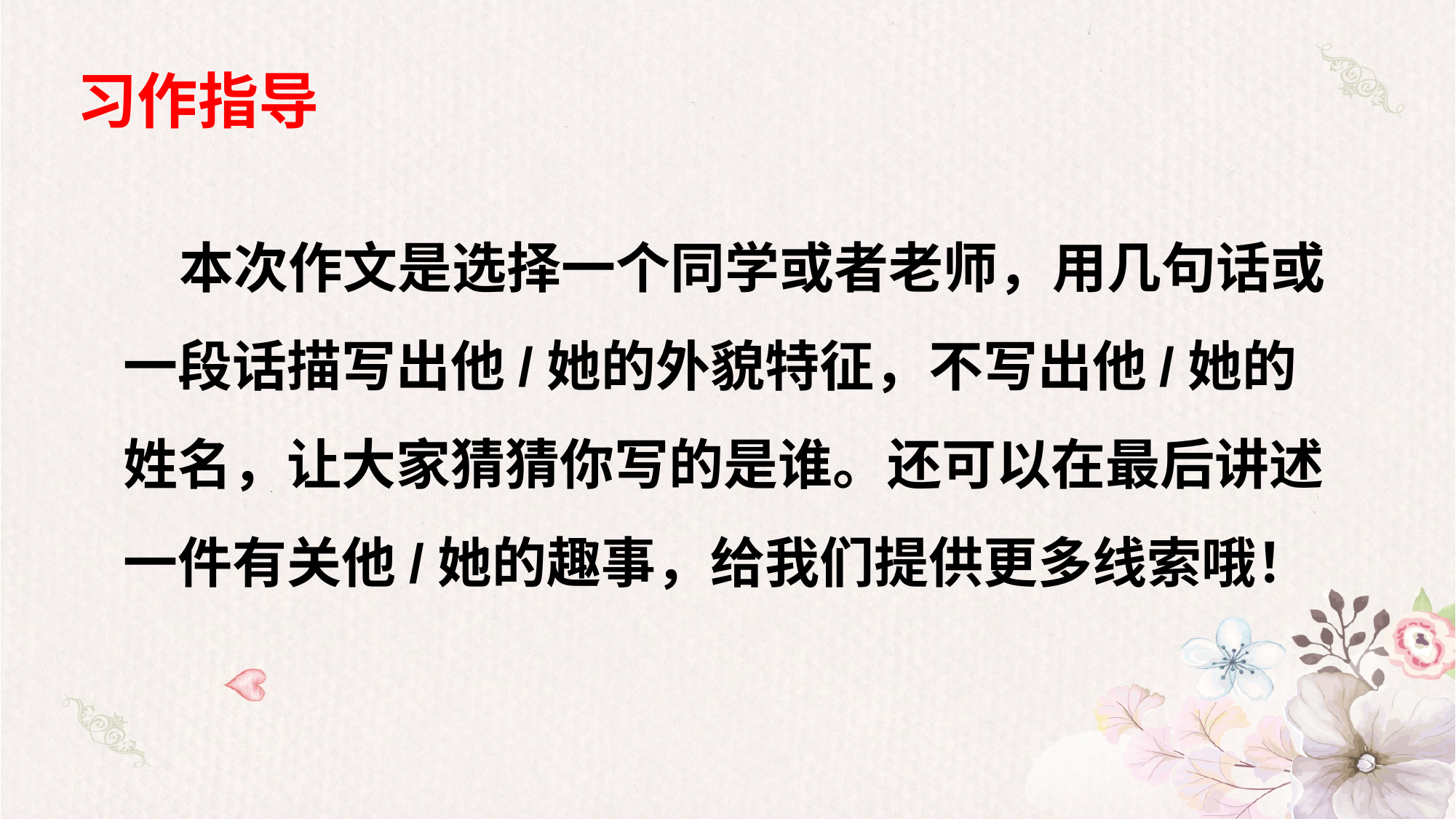

# 习作指导
    本次作文是选择一个同学或者老师，用几句话或一段话描写出他/她的外貌特征，不写出他/她的姓名，让大家猜猜你写的是谁。还可以在最后讲述一件有关他/她的趣事，给我们提供更多线索哦！